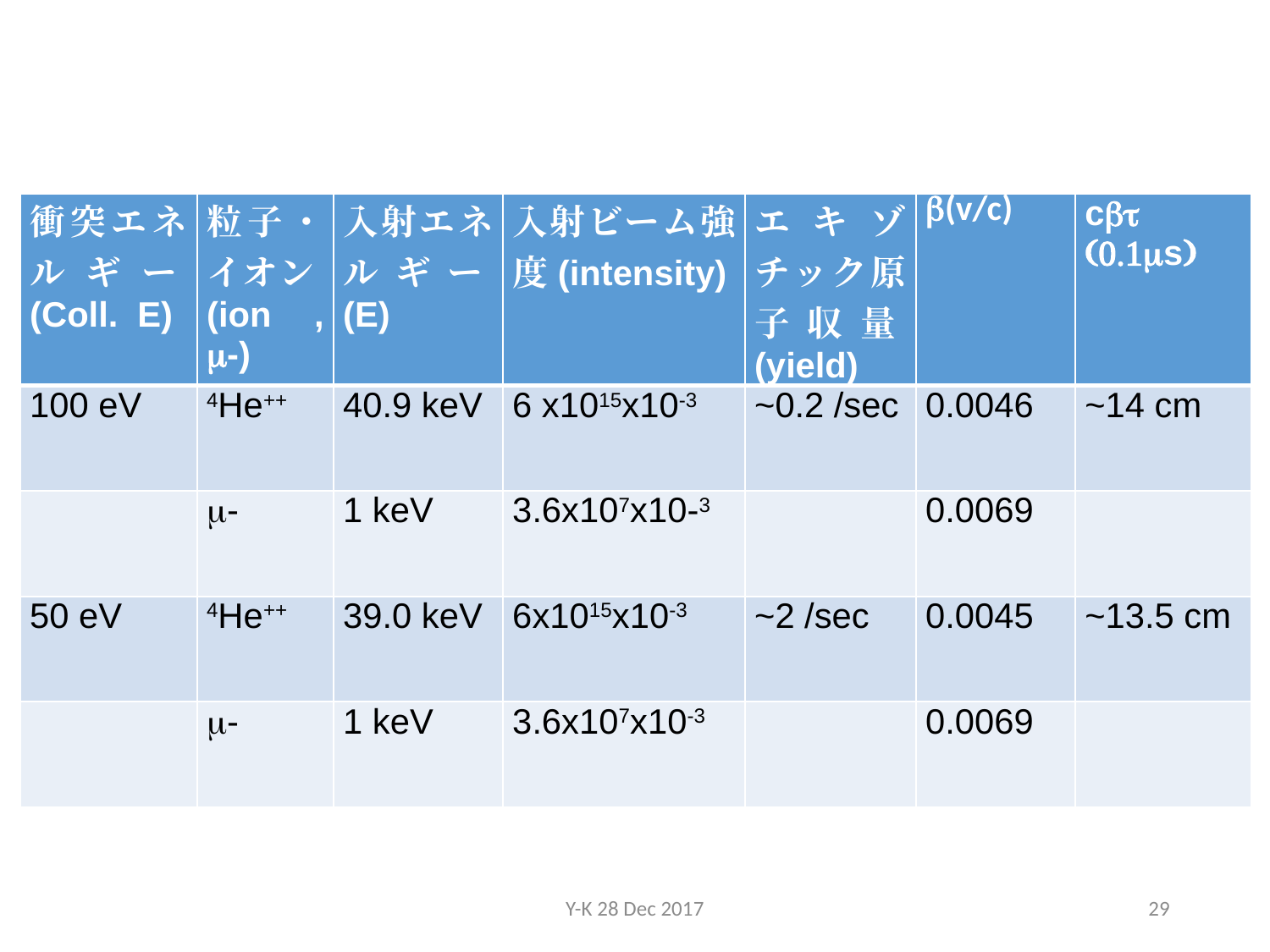

| 衝突エネルギー(Coll. E) | 粒子・イオン(ion , μ-) | 入射エネルギー(E) | 入射ビーム強度(intensity) | エキゾチック原子収量(yield) | β(v/c) | cβτ (0.1μs) |
| --- | --- | --- | --- | --- | --- | --- |
| 100 eV | 4He++ | 40.9 keV | 6 x1015x10-3 | ~0.2 /sec | 0.0046 | ~14 cm |
|  | μ- | 1 keV | 3.6x107x10-3 |  | 0.0069 |  |
| 50 eV | 4He++ | 39.0 keV | 6x1015x10-3 | ~2 /sec | 0.0045 | ~13.5 cm |
|  | μ- | 1 keV | 3.6x107x10-3 |  | 0.0069 |  |
Y-K 28 Dec 2017
29